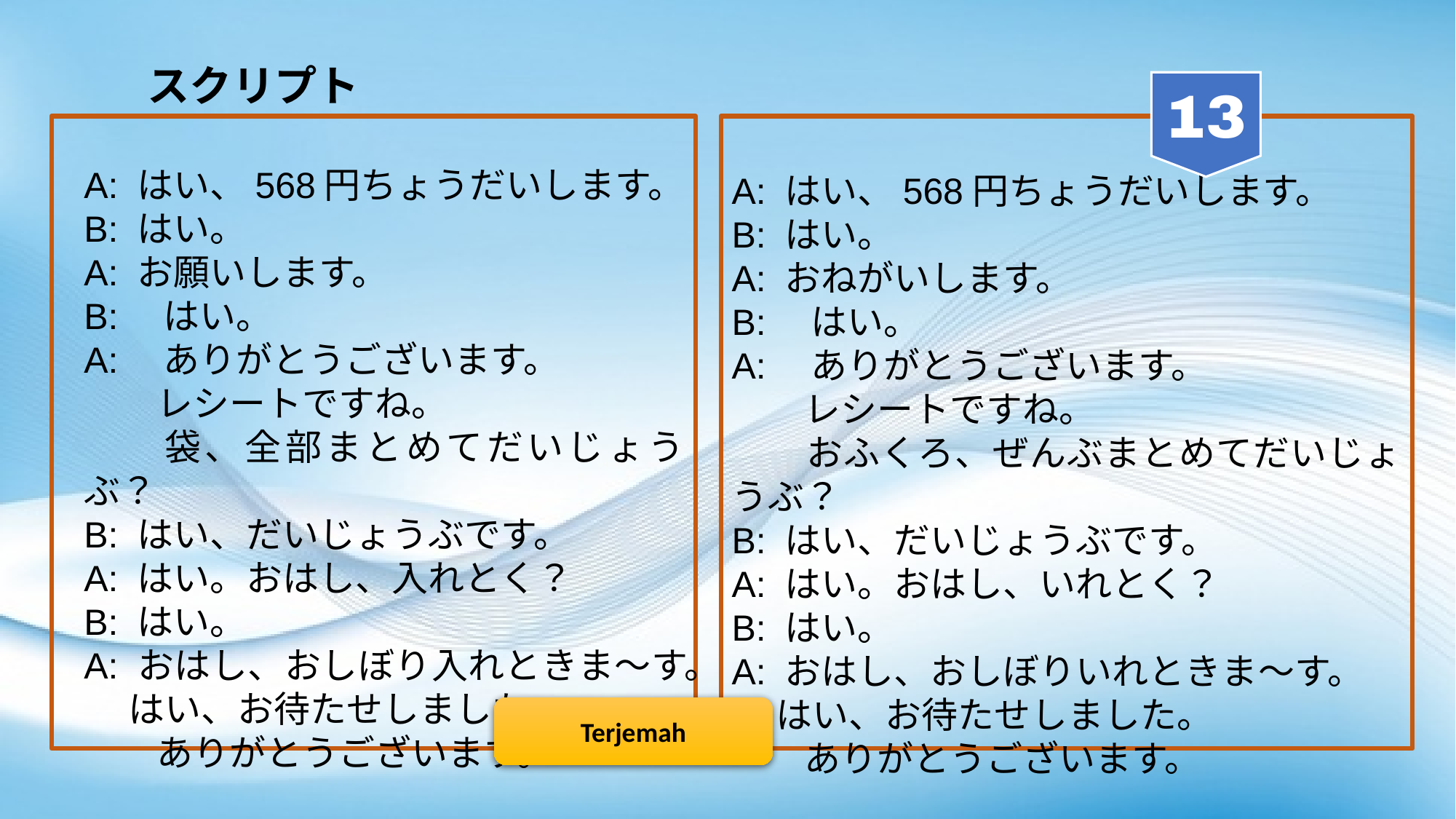

スクリプト
13

A: はい、568円ちょうだいします。
B: はい。
A: お願いします。
B:　はい。
A:　ありがとうございます。
　　レシートですね。
　　袋、全部まとめてだいじょうぶ？
B: はい、だいじょうぶです。
A: はい。おはし、入れとく？
B: はい。
A: おはし、おしぼり入れときま～す。
　 はい、お待たせしました。
　　ありがとうございます。

A: はい、568円ちょうだいします。
B: はい。
A: おねがいします。
B:　はい。
A:　ありがとうございます。
　　レシートですね。
　　おふくろ、ぜんぶまとめてだいじょうぶ？
B: はい、だいじょうぶです。
A: はい。おはし、いれとく？
B: はい。
A: おはし、おしぼりいれときま～す。
　 はい、お待たせしました。
　　ありがとうございます。

Terjemah